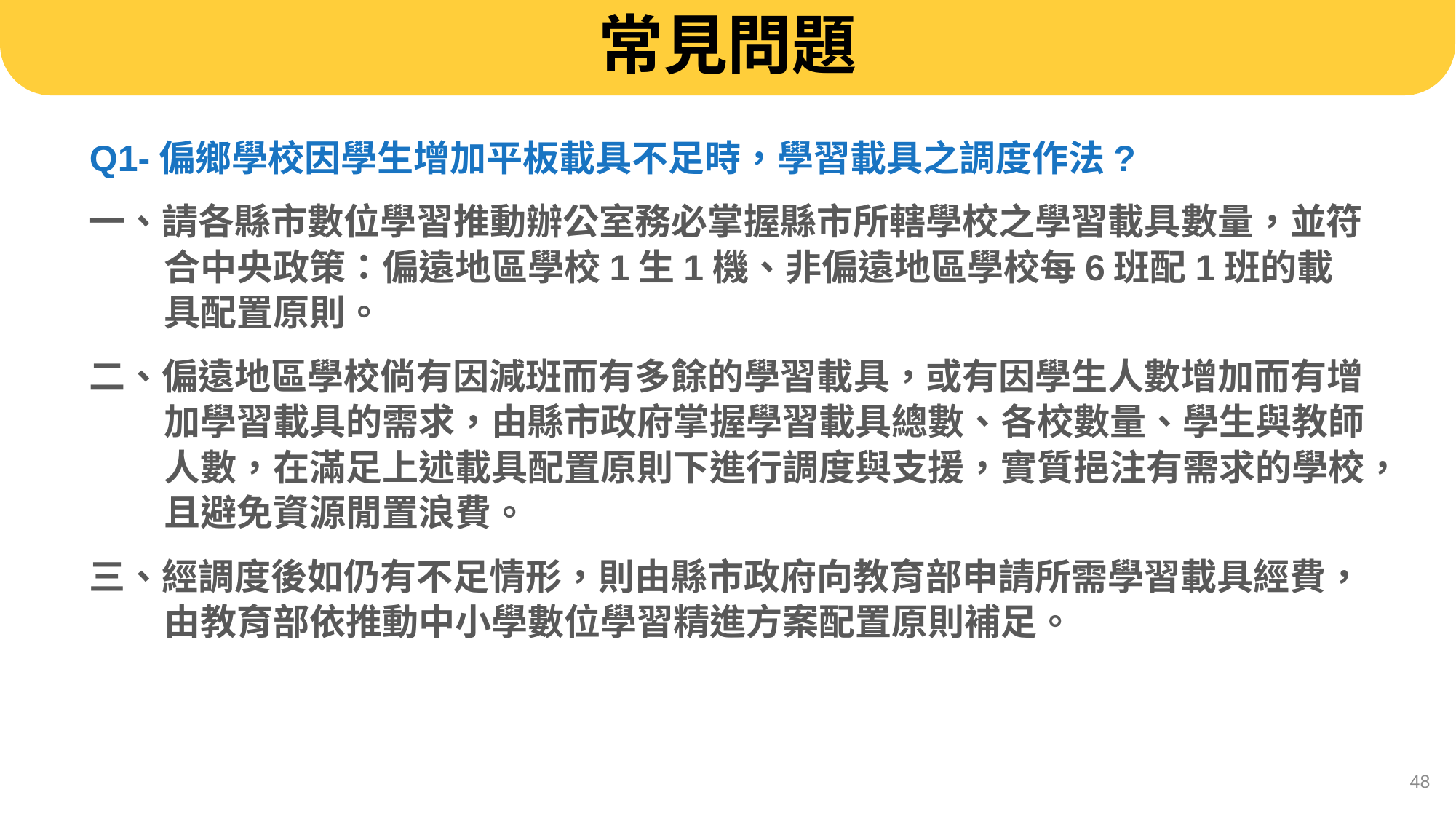

# 常見問題
Q1-偏鄉學校因學生增加平板載具不足時，學習載具之調度作法?
一、請各縣市數位學習推動辦公室務必掌握縣市所轄學校之學習載具數量，並符合中央政策：偏遠地區學校1生1機、非偏遠地區學校每6班配1班的載具配置原則。
二、偏遠地區學校倘有因減班而有多餘的學習載具，或有因學生人數增加而有增加學習載具的需求，由縣市政府掌握學習載具總數、各校數量、學生與教師人數，在滿足上述載具配置原則下進行調度與支援，實質挹注有需求的學校，且避免資源閒置浪費。
三、經調度後如仍有不足情形，則由縣市政府向教育部申請所需學習載具經費，由教育部依推動中小學數位學習精進方案配置原則補足。

48